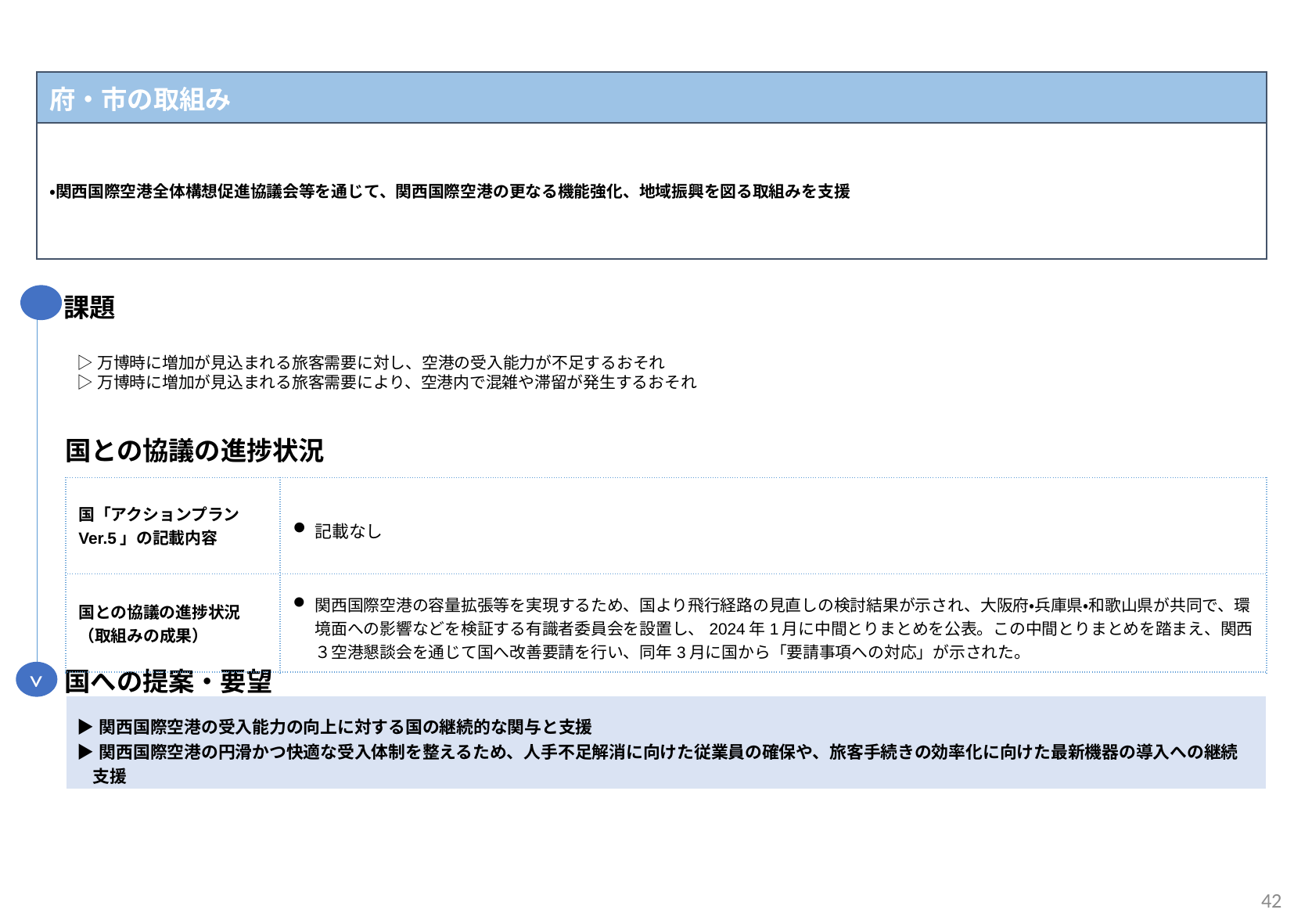

| 府・市の取組み |
| --- |
| ・関西国際空港全体構想促進協議会等を通じて、関西国際空港の更なる機能強化、地域振興を図る取組みを支援 |

課題
▷万博時に増加が見込まれる旅客需要に対し、空港の受入能力が不足するおそれ
▷万博時に増加が見込まれる旅客需要により、空港内で混雑や滞留が発生するおそれ
国との協議の進捗状況
| 国「アクションプランVer.5」の記載内容 | 記載なし |
| --- | --- |
| 国との協議の進捗状況 （取組みの成果） | 関西国際空港の容量拡張等を実現するため、国より飛行経路の見直しの検討結果が示され、大阪府・兵庫県・和歌山県が共同で、環境面への影響などを検証する有識者委員会を設置し、2024年1月に中間とりまとめを公表。この中間とりまとめを踏まえ、関西３空港懇談会を通じて国へ改善要請を行い、同年3月に国から「要請事項への対応」が示された。 |
国への提案・要望
>

| ▶関西国際空港の受入能力の向上に対する国の継続的な関与と支援 ▶関西国際空港の円滑かつ快適な受入体制を整えるため、人手不足解消に向けた従業員の確保や、旅客手続きの効率化に向けた最新機器の導入への継続 支援 |
| --- |
42